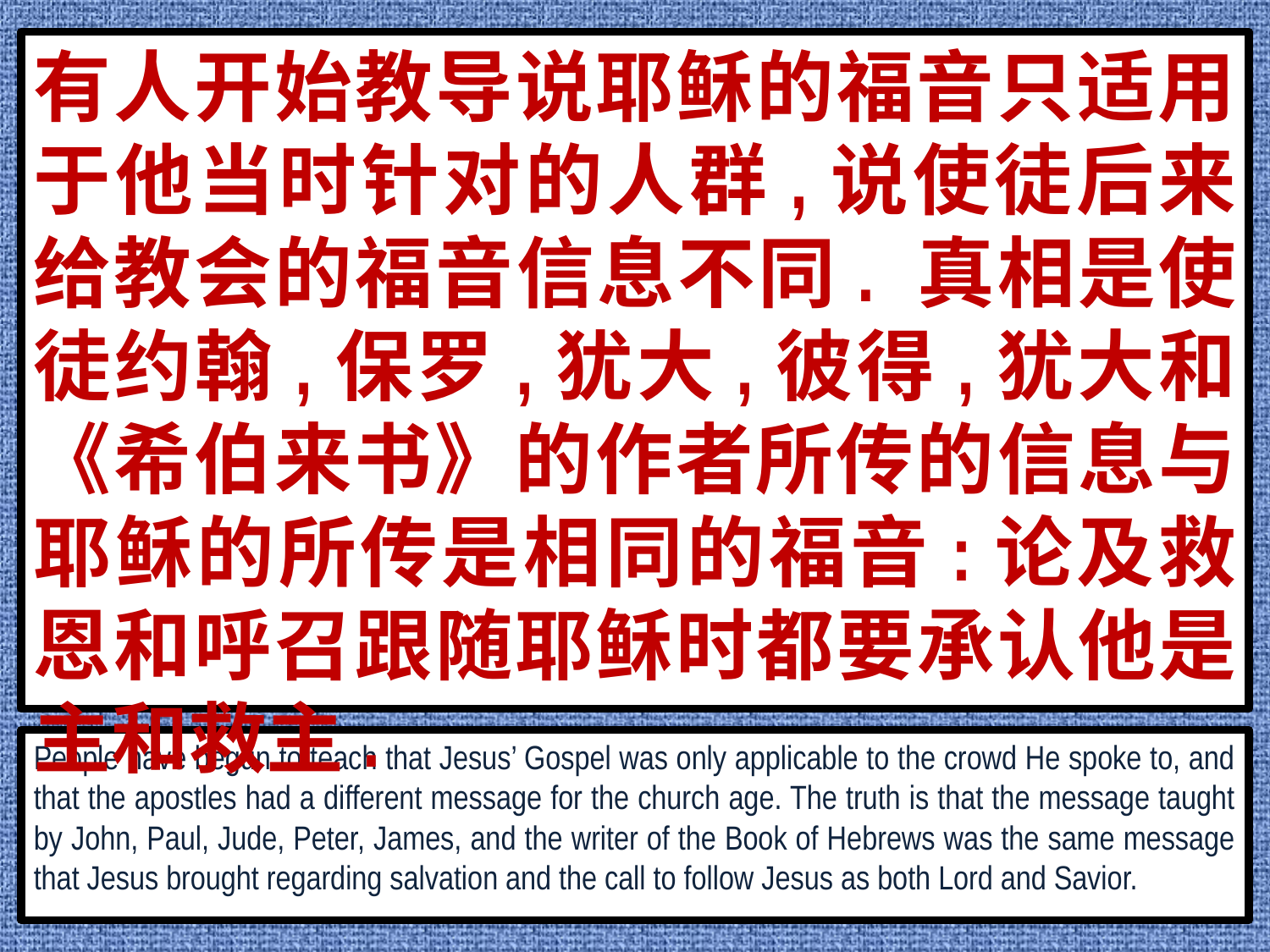

有人开始教导说耶稣的福音只适用于他当时针对的人群,说使徒后来给教会的福音信息不同. 真相是使徒约翰,保罗,犹大,彼得,犹大和《希伯来书》的作者所传的信息与耶稣的所传是相同的福音:论及救恩和呼召跟随耶稣时都要承认他是主和救主.
People have begun to teach that Jesus’ Gospel was only applicable to the crowd He spoke to, and that the apostles had a different message for the church age. The truth is that the message taught by John, Paul, Jude, Peter, James, and the writer of the Book of Hebrews was the same message that Jesus brought regarding salvation and the call to follow Jesus as both Lord and Savior.